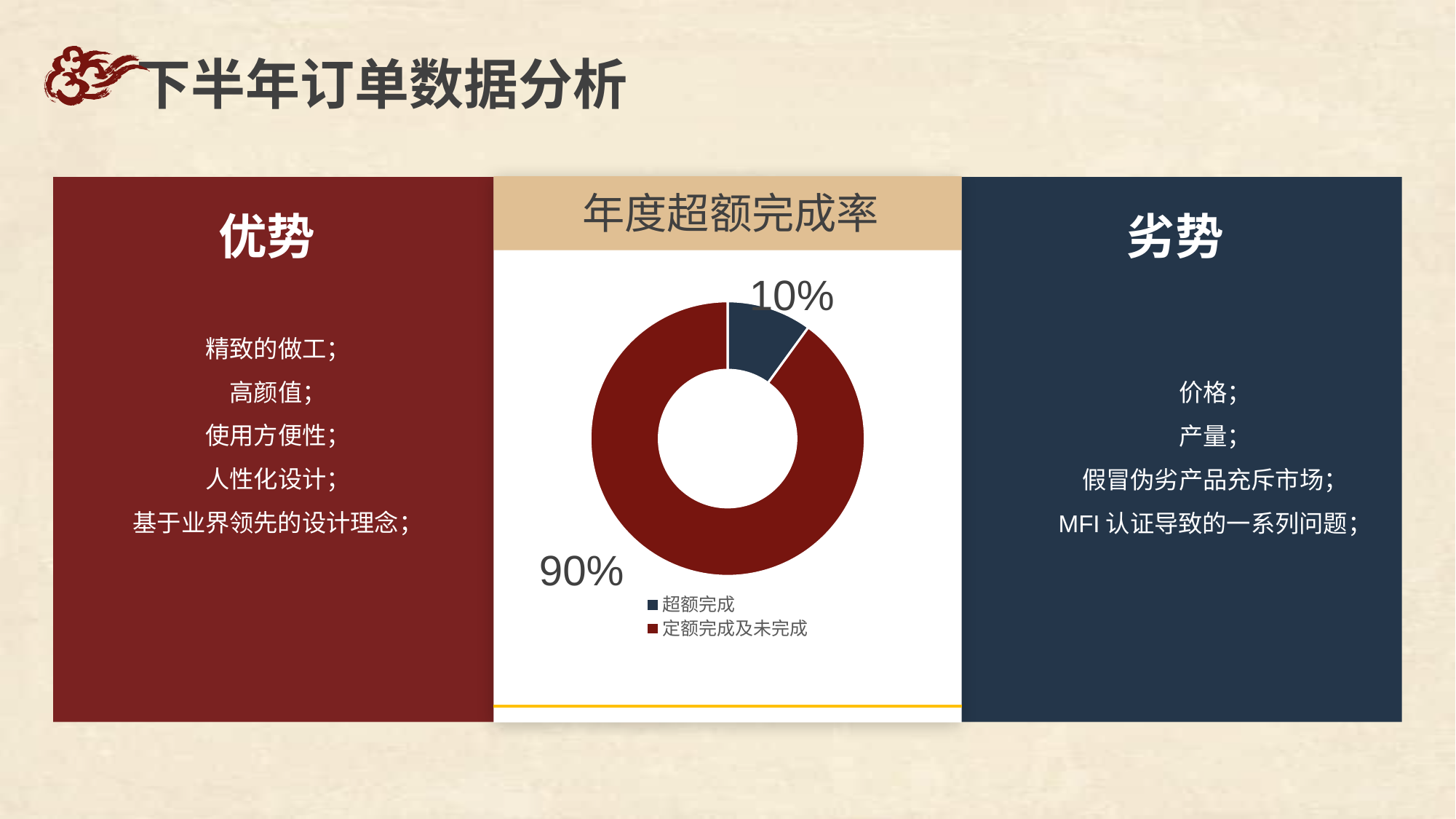

下半年订单数据分析

年度超额完成率

### Chart

| Category | 年度超额完成率 |
|---|---|
| 超额完成 | 10.0 |
| 定额完成及未完成 | 90.0 |

优势
劣势
10%
精致的做工；
高颜值；
使用方便性；
人性化设计；
基于业界领先的设计理念；

价格；
产量；
假冒伪劣产品充斥市场；
MFI认证导致的一系列问题；

90%